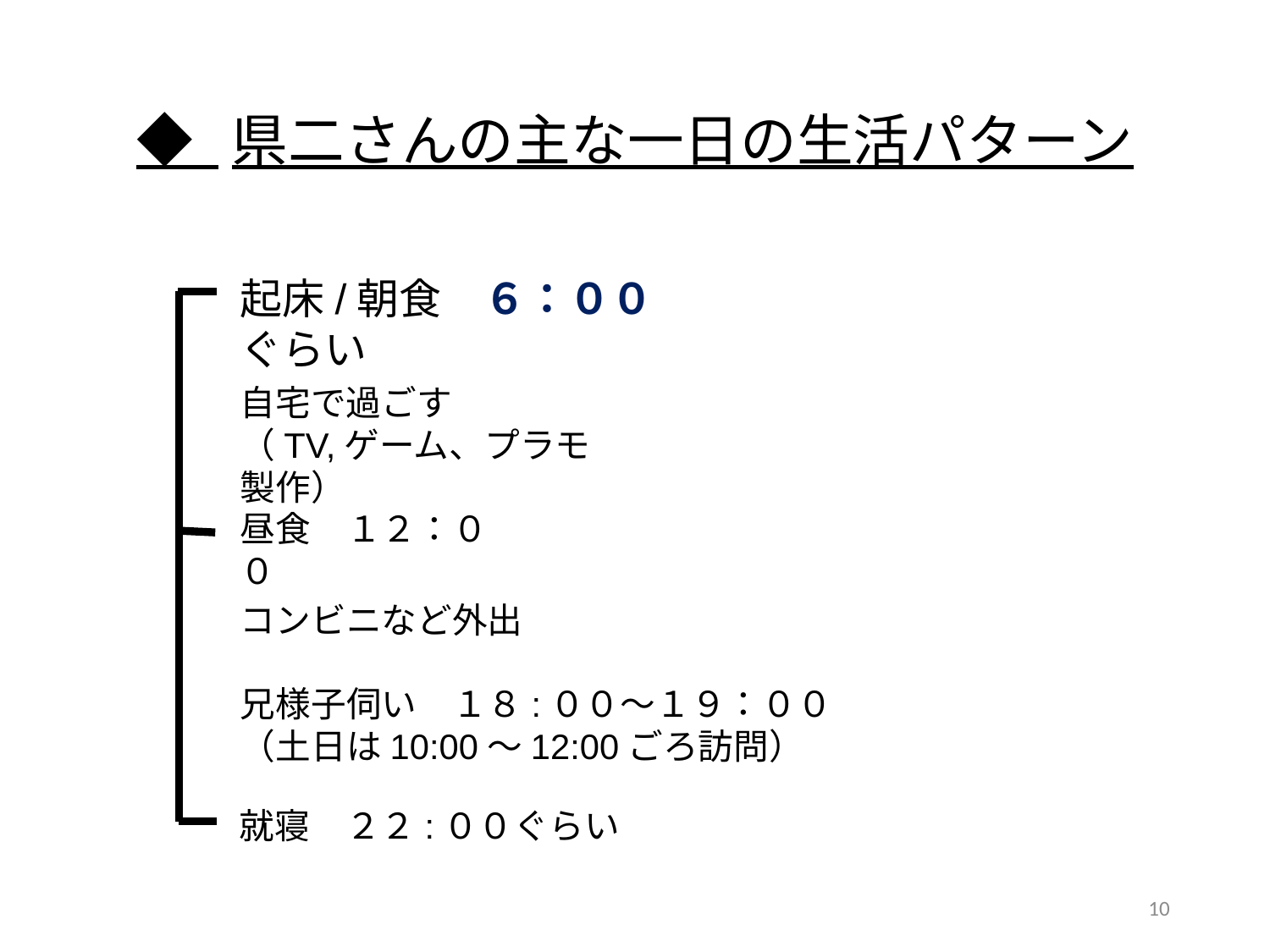

# ◆  県二さんの主な一日の生活パターン
起床/朝食　６：００ぐらい
自宅で過ごす
（TV,ゲーム、プラモ製作）
昼食　１２：００
コンビニなど外出
兄様子伺い　１８:００～１９：００
（土日は10:00～12:00ごろ訪問）
就寝　２２:００ぐらい
10